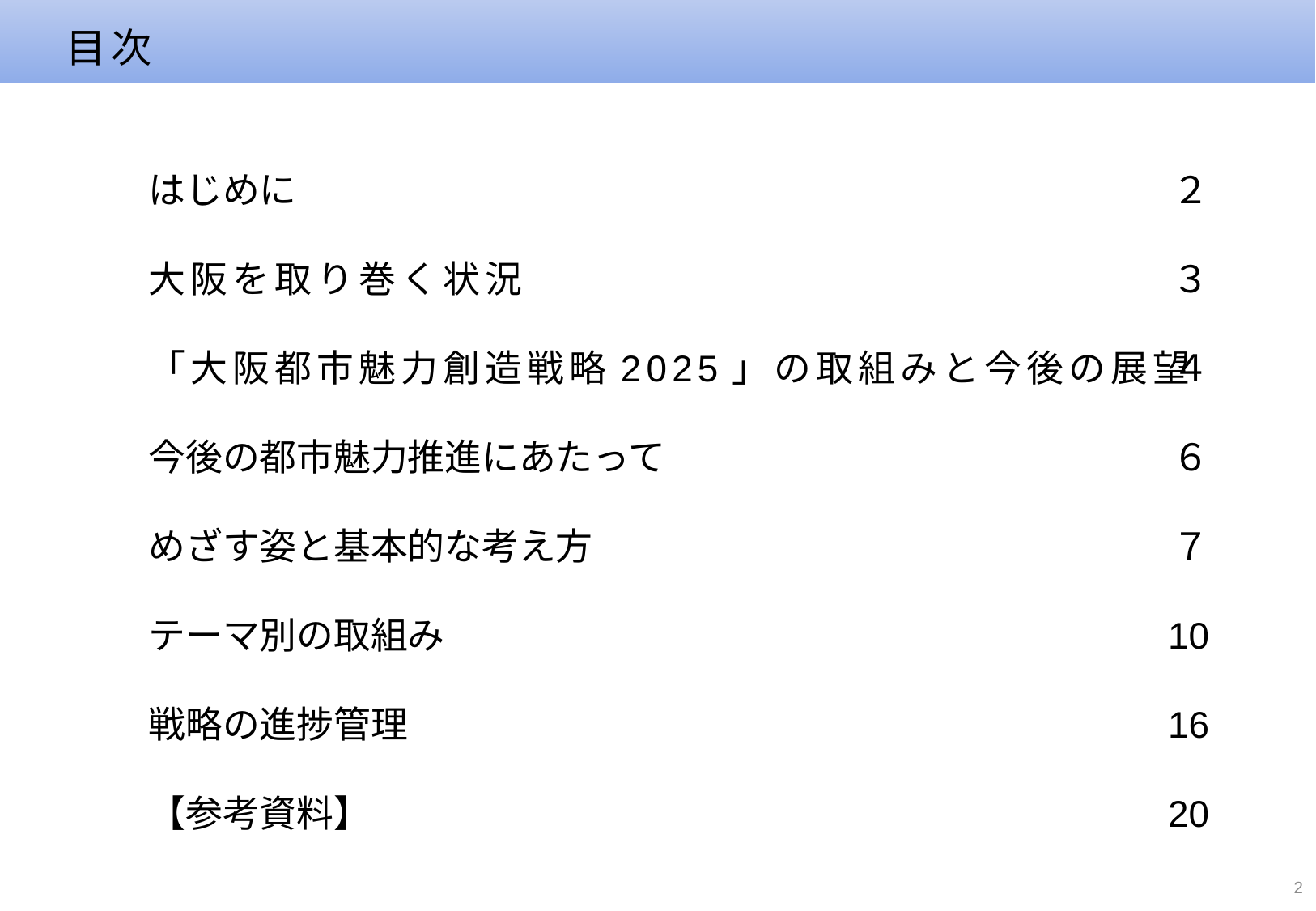

目次
２

３

４

６

　７

10

16

20
はじめに

大阪を取り巻く状況

「大阪都市魅力創造戦略2025」の取組みと今後の展望

今後の都市魅力推進にあたって

めざす姿と基本的な考え方

テーマ別の取組み

戦略の進捗管理

【参考資料】
2